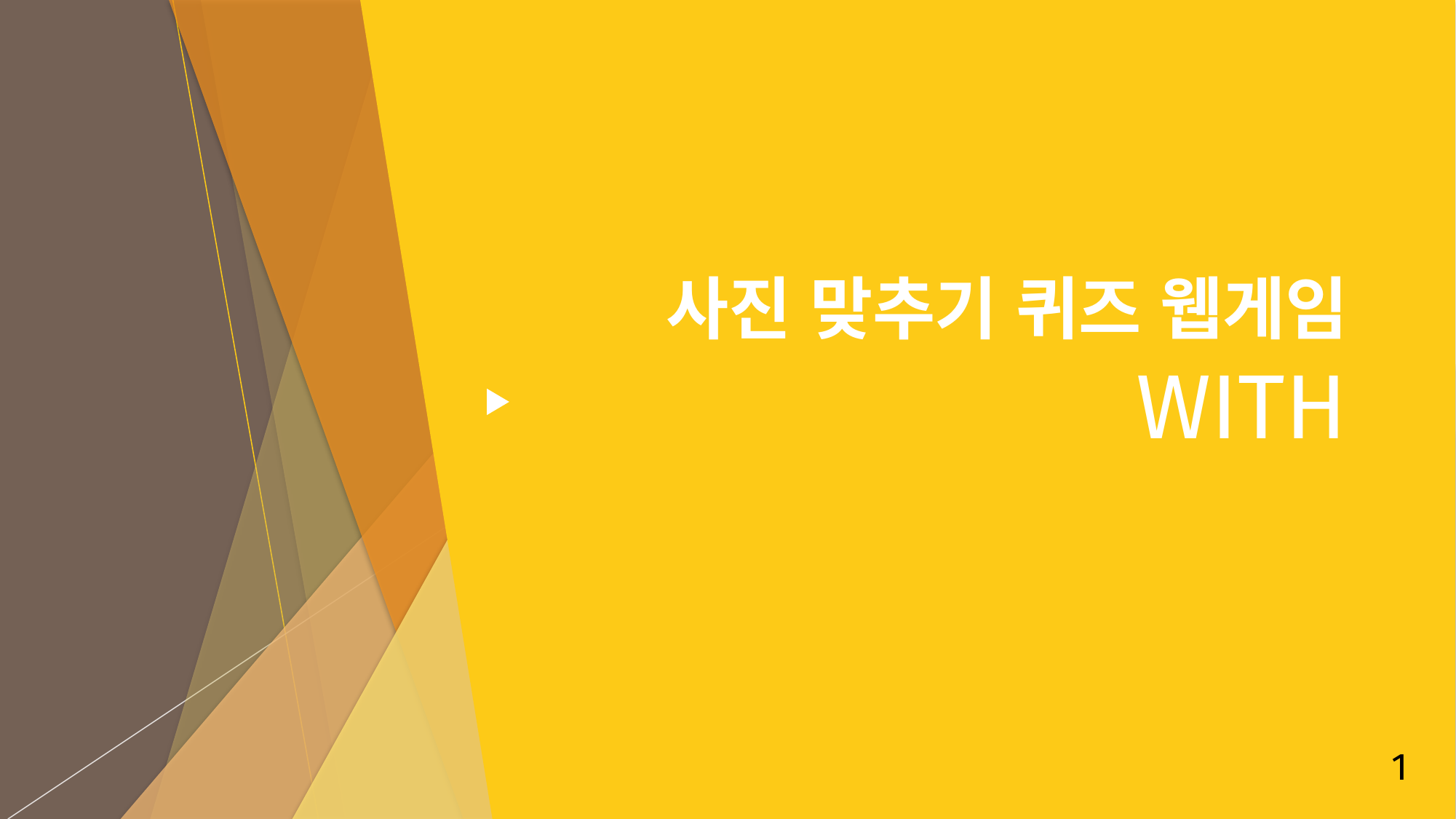

# 사진 맞추기 퀴즈 웹게임 WITH

1